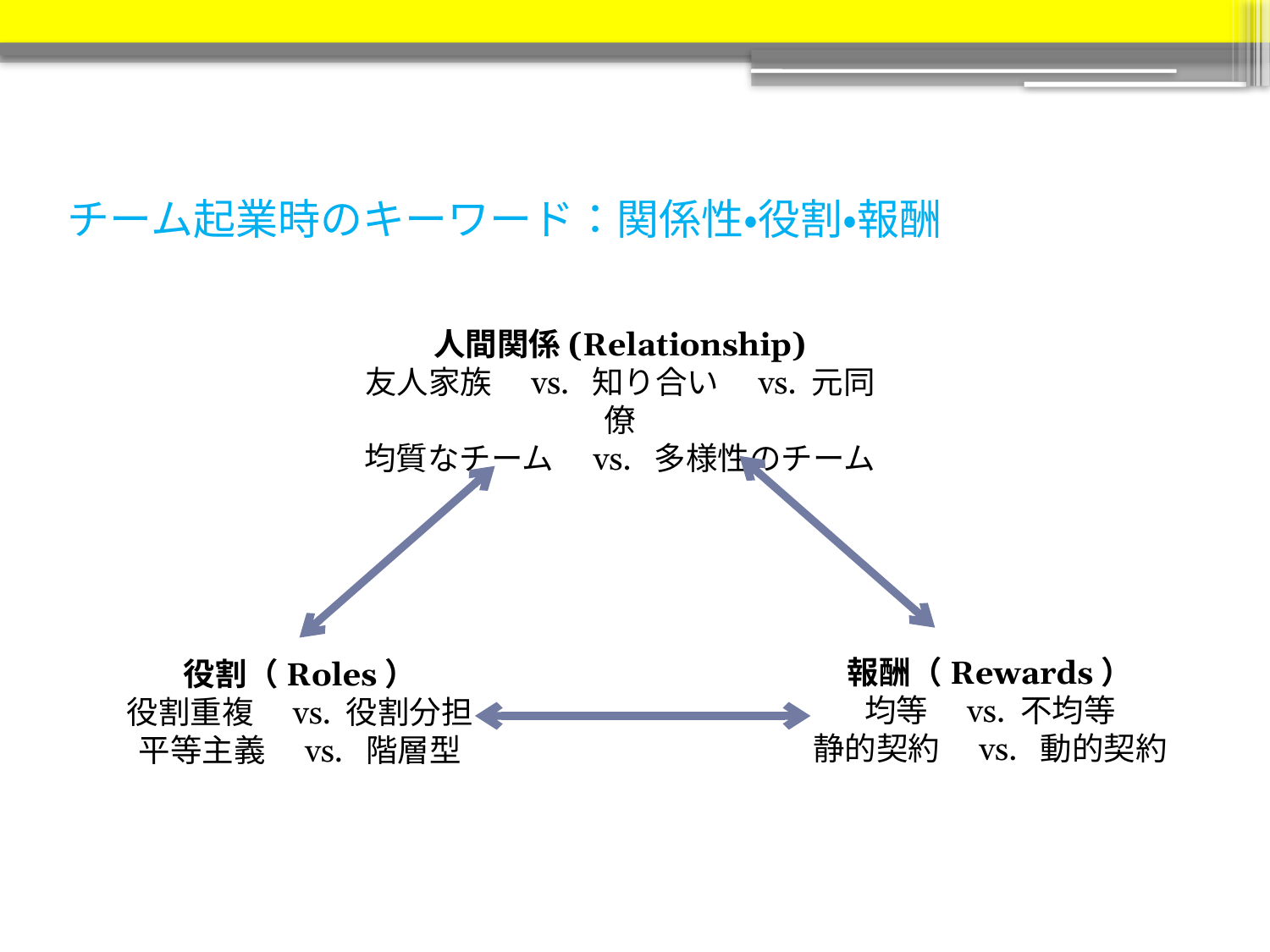

チーム起業時のキーワード：関係性・役割・報酬
人間関係(Relationship)
友人家族　vs.  知り合い　vs. 元同僚
均質なチーム　vs.  多様性のチーム
報酬（Rewards）
均等　vs. 不均等
静的契約　vs.  動的契約
役割（Roles）
役割重複　vs. 役割分担
平等主義　vs.  階層型